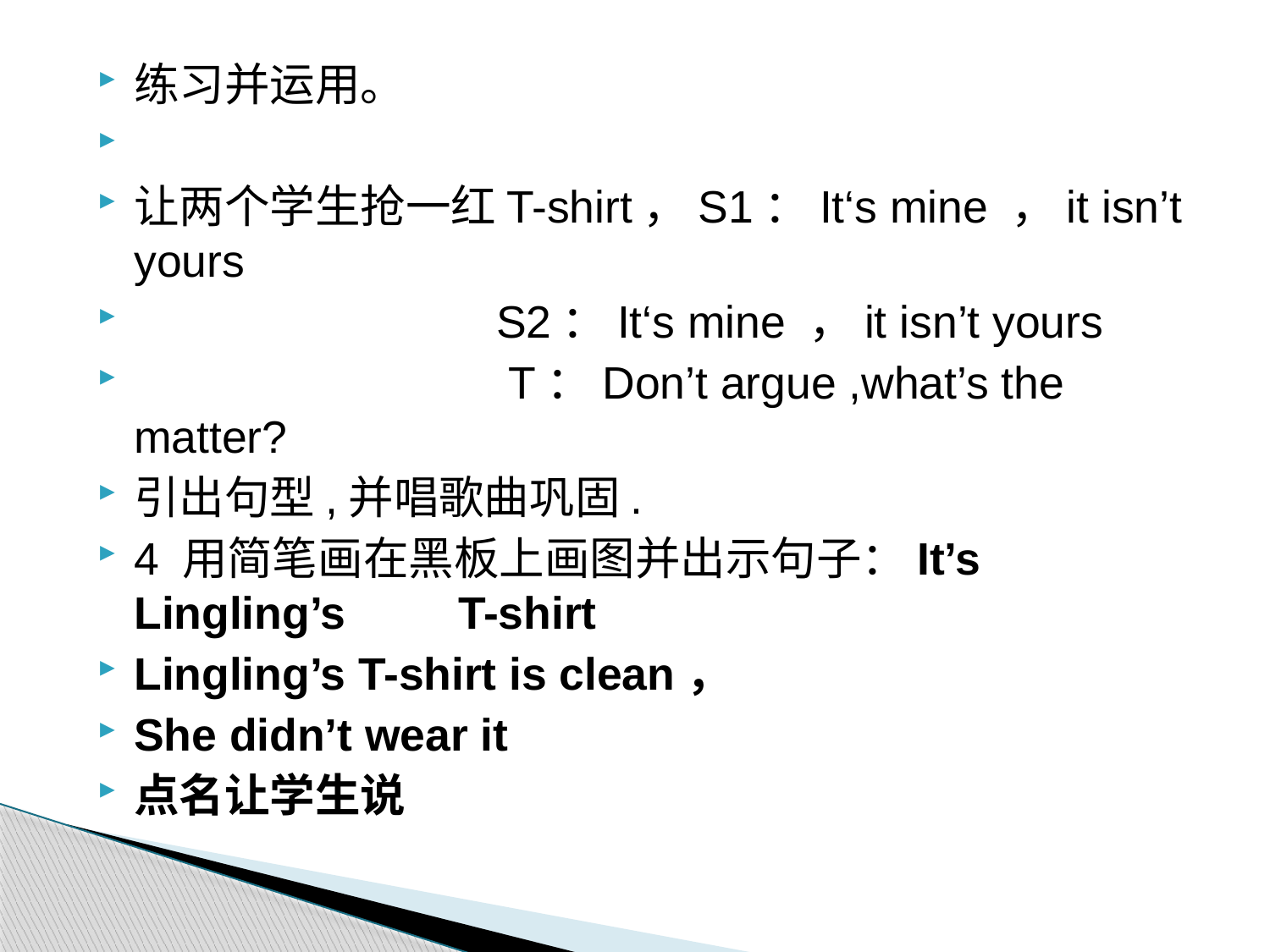

练习并运用。

让两个学生抢一红T-shirt，S1：It‘s mine ，it isn’t yours
                             S2：It‘s mine ，it isn’t yours
                              T：Don’t argue ,what’s the matter?
引出句型,并唱歌曲巩固.
4 用简笔画在黑板上画图并出示句子：It’s Lingling’s         T-shirt
Lingling’s T-shirt is clean，
She didn’t wear it
点名让学生说